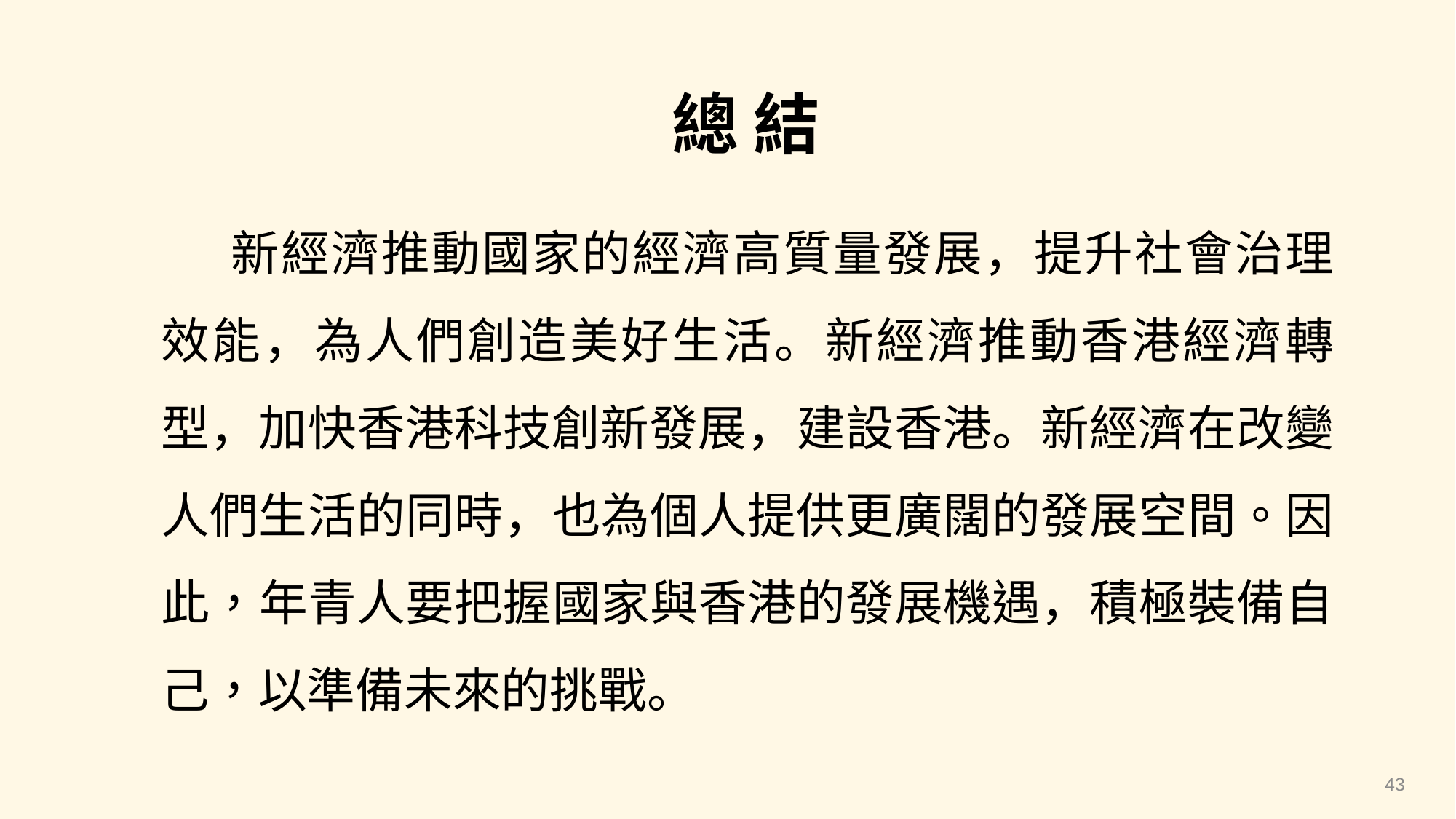

總 結
      新經濟推動國家的經濟高質量發展，提升社會治理效能，為人們創造美好生活。新經濟推動香港經濟轉型，加快香港科技創新發展，建設香港。新經濟在改變人們生活的同時，也為個人提供更廣闊的發展空間。因此，年青人要把握國家與香港的發展機遇，積極裝備自己，以準備未來的挑戰。